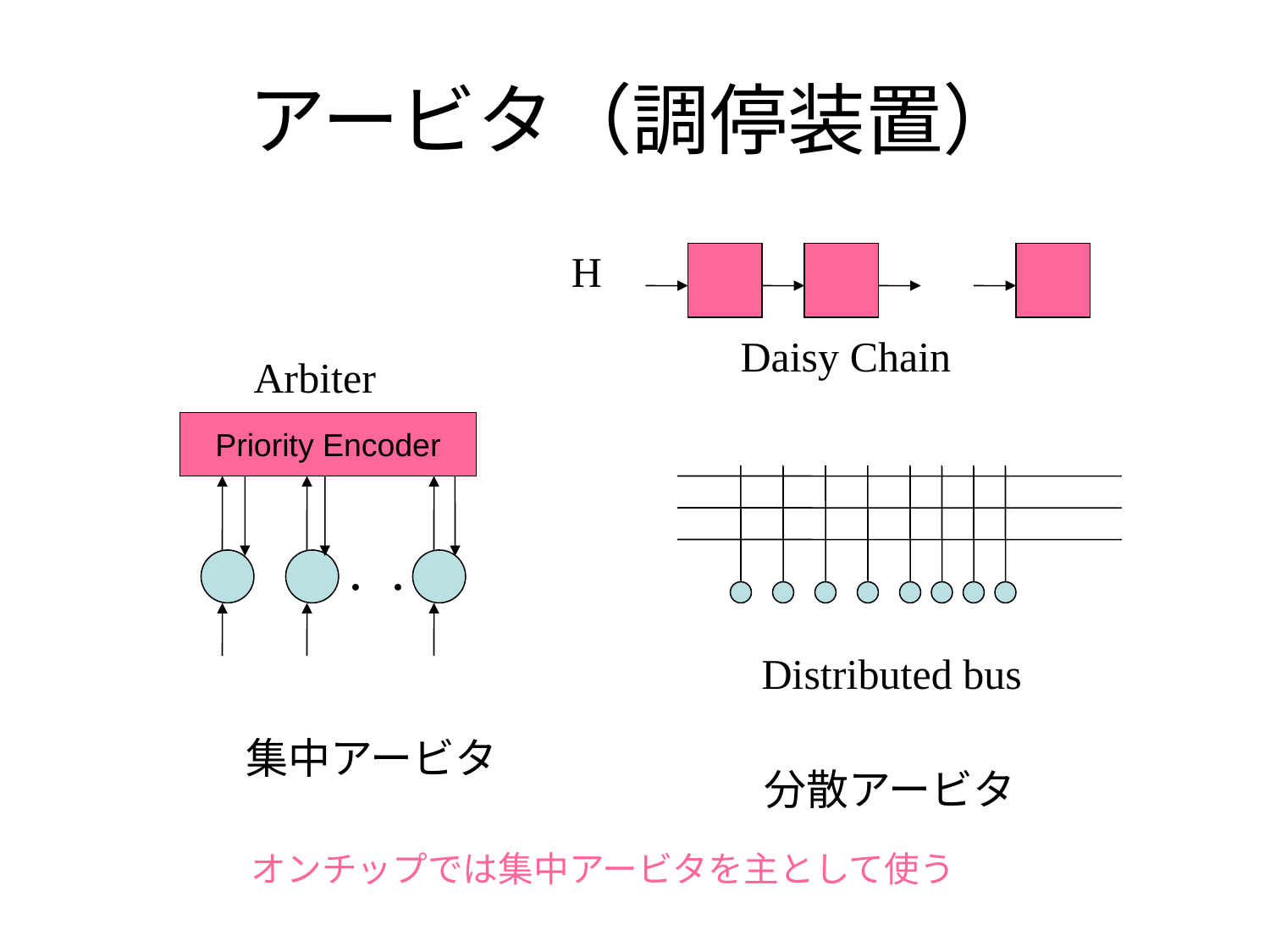

# アービタ（調停装置）
H

Daisy Chain
Arbiter
Priority Encoder

．．

Distributed bus
集中アービタ
分散アービタ
オンチップでは集中アービタを主として使う